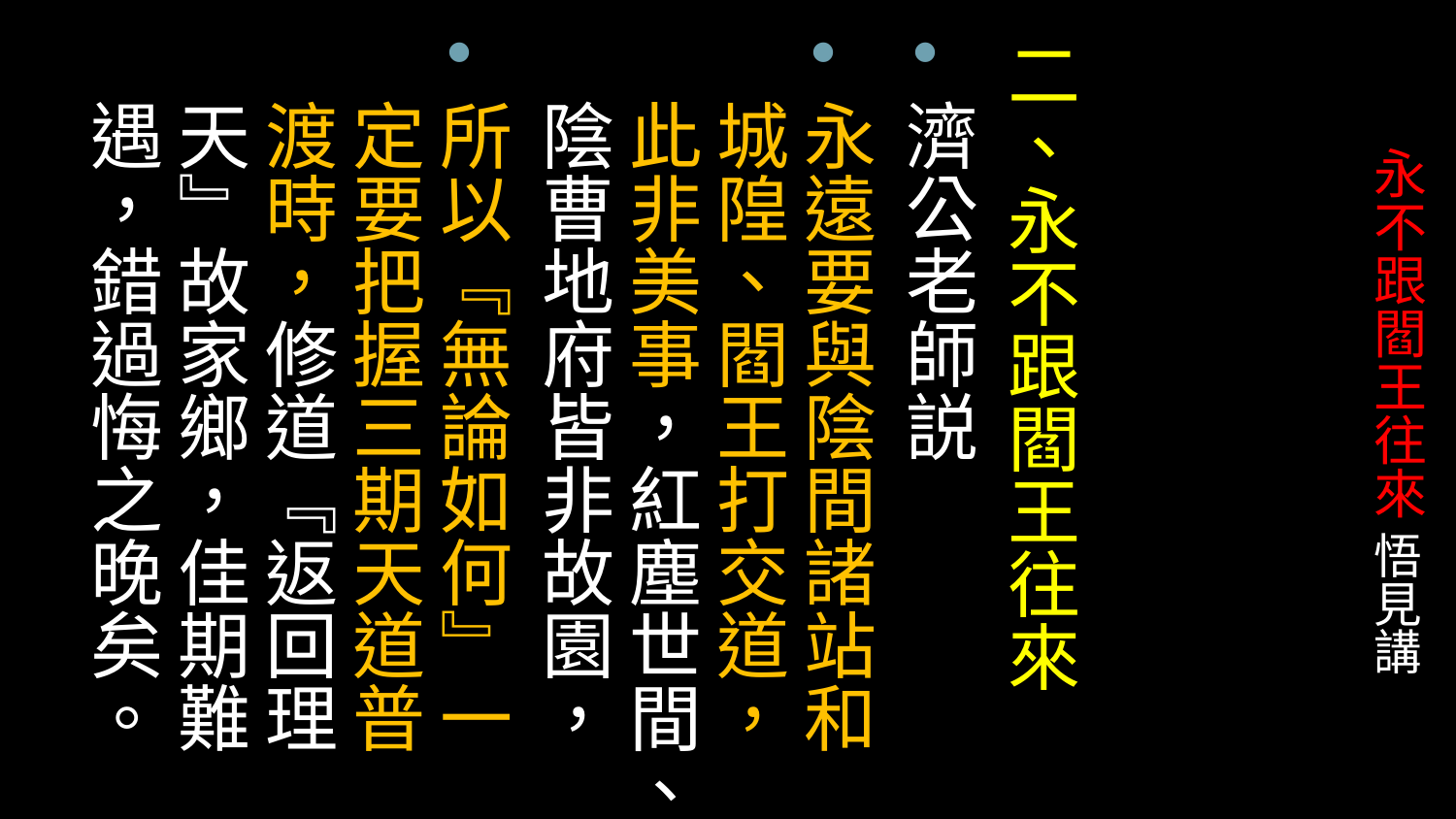

二、永不跟閻王往來
濟公老師説
永遠要與陰間諸站和城隍、閻王打交道，此非美事，紅塵世間、陰曹地府皆非故園，
所以『無論如何』一定要把握三期天道普渡時，修道『返回理天』故家鄉，佳期難遇，錯過悔之晚矣。

# 永不跟閻王往來 悟見講